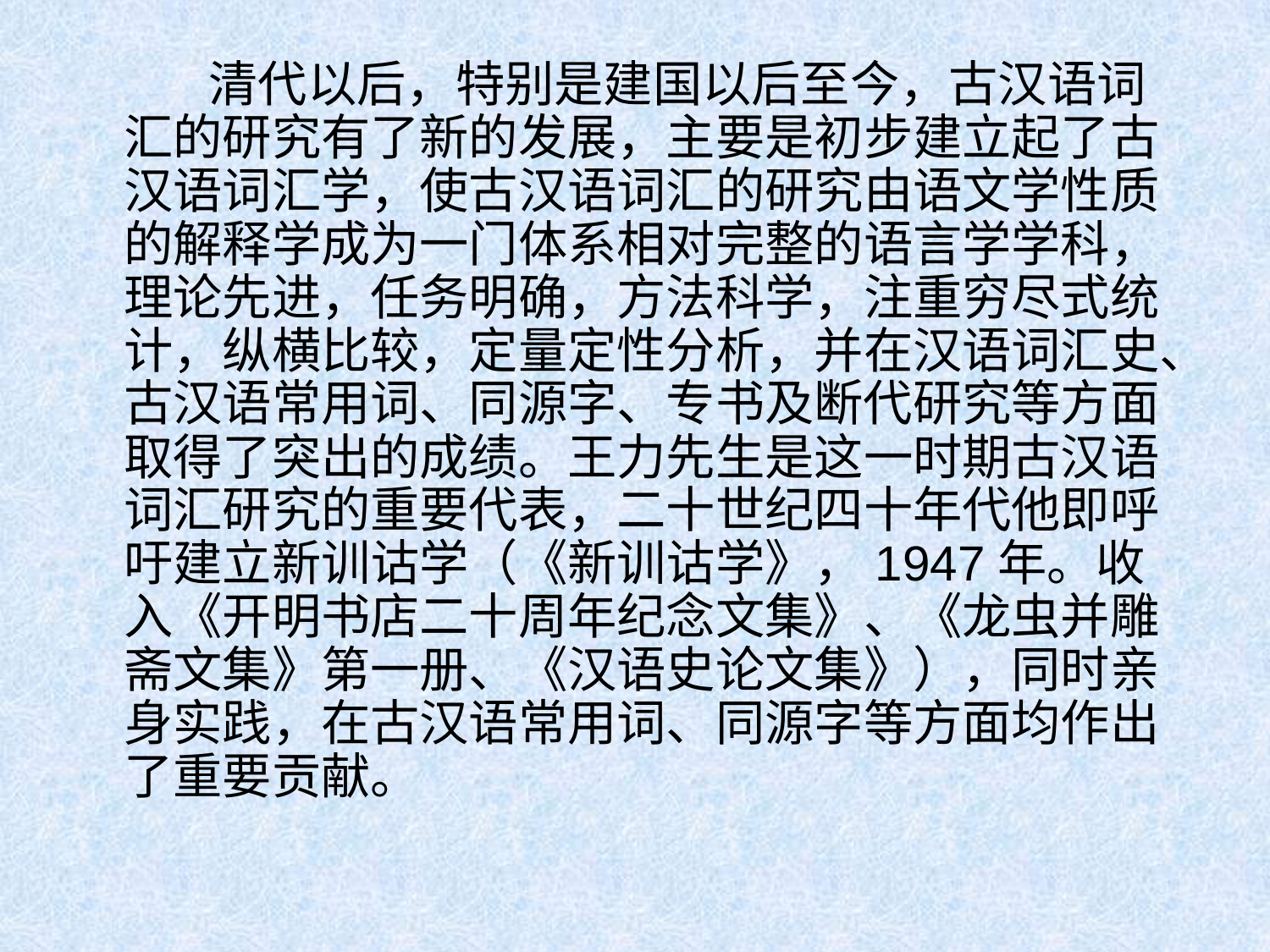

清代以后，特别是建国以后至今，古汉语词汇的研究有了新的发展，主要是初步建立起了古汉语词汇学，使古汉语词汇的研究由语文学性质的解释学成为一门体系相对完整的语言学学科，理论先进，任务明确，方法科学，注重穷尽式统计，纵横比较，定量定性分析，并在汉语词汇史、古汉语常用词、同源字、专书及断代研究等方面取得了突出的成绩。王力先生是这一时期古汉语词汇研究的重要代表，二十世纪四十年代他即呼吁建立新训诂学（《新训诂学》，1947年。收入《开明书店二十周年纪念文集》、《龙虫并雕斋文集》第一册、《汉语史论文集》），同时亲身实践，在古汉语常用词、同源字等方面均作出了重要贡献。